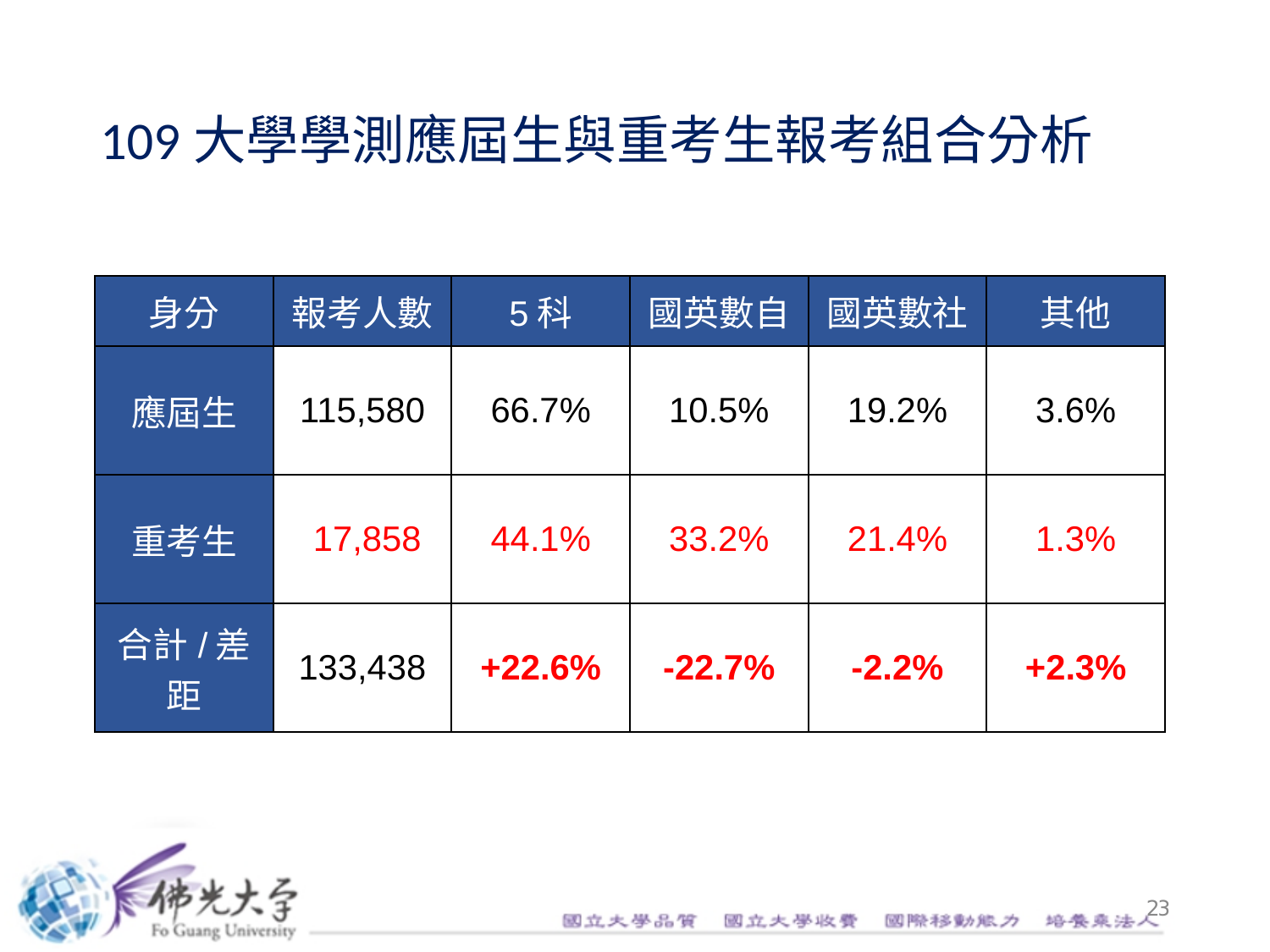

# 109大學學測應屆生與重考生報考組合分析
| 身分 | 報考人數 | 5科 | 國英數自 | 國英數社 | 其他 |
| --- | --- | --- | --- | --- | --- |
| 應屆生 | 115,580 | 66.7% | 10.5% | 19.2% | 3.6% |
| 重考生 | 17,858 | 44.1% | 33.2% | 21.4% | 1.3% |
| 合計/差距 | 133,438 | +22.6% | -22.7% | -2.2% | +2.3% |
23